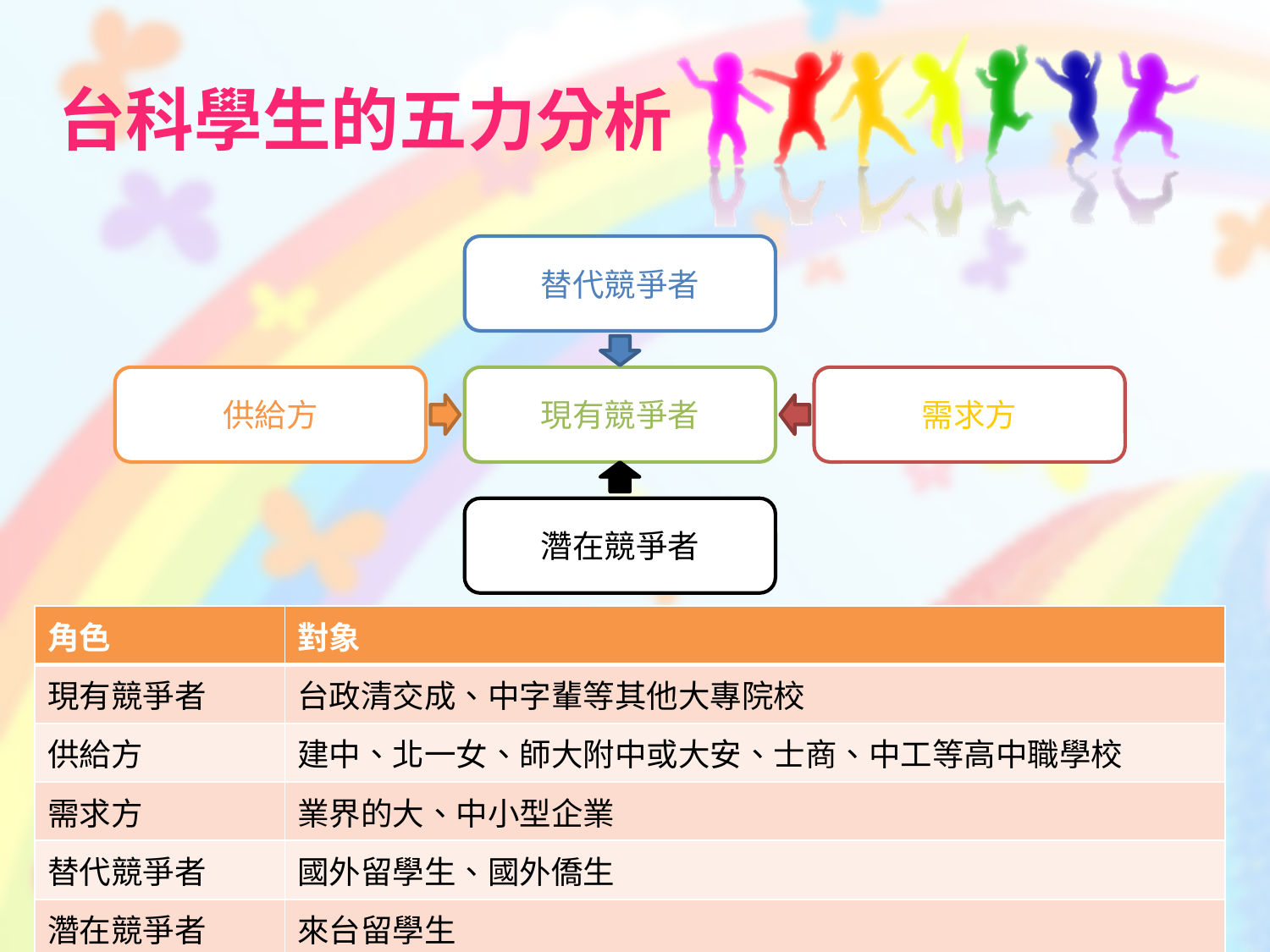

# 台科學生的五力分析
替代競爭者

現有競爭者
需求方
供給方

濳在競爭者
| 角色 | 對象 |
| --- | --- |
| 現有競爭者 | 台政清交成、中字輩等其他大專院校 |
| 供給方 | 建中、北一女、師大附中或大安、士商、中工等高中職學校 |
| 需求方 | 業界的大、中小型企業 |
| 替代競爭者 | 國外留學生、國外僑生 |
| 濳在競爭者 | 來台留學生 |